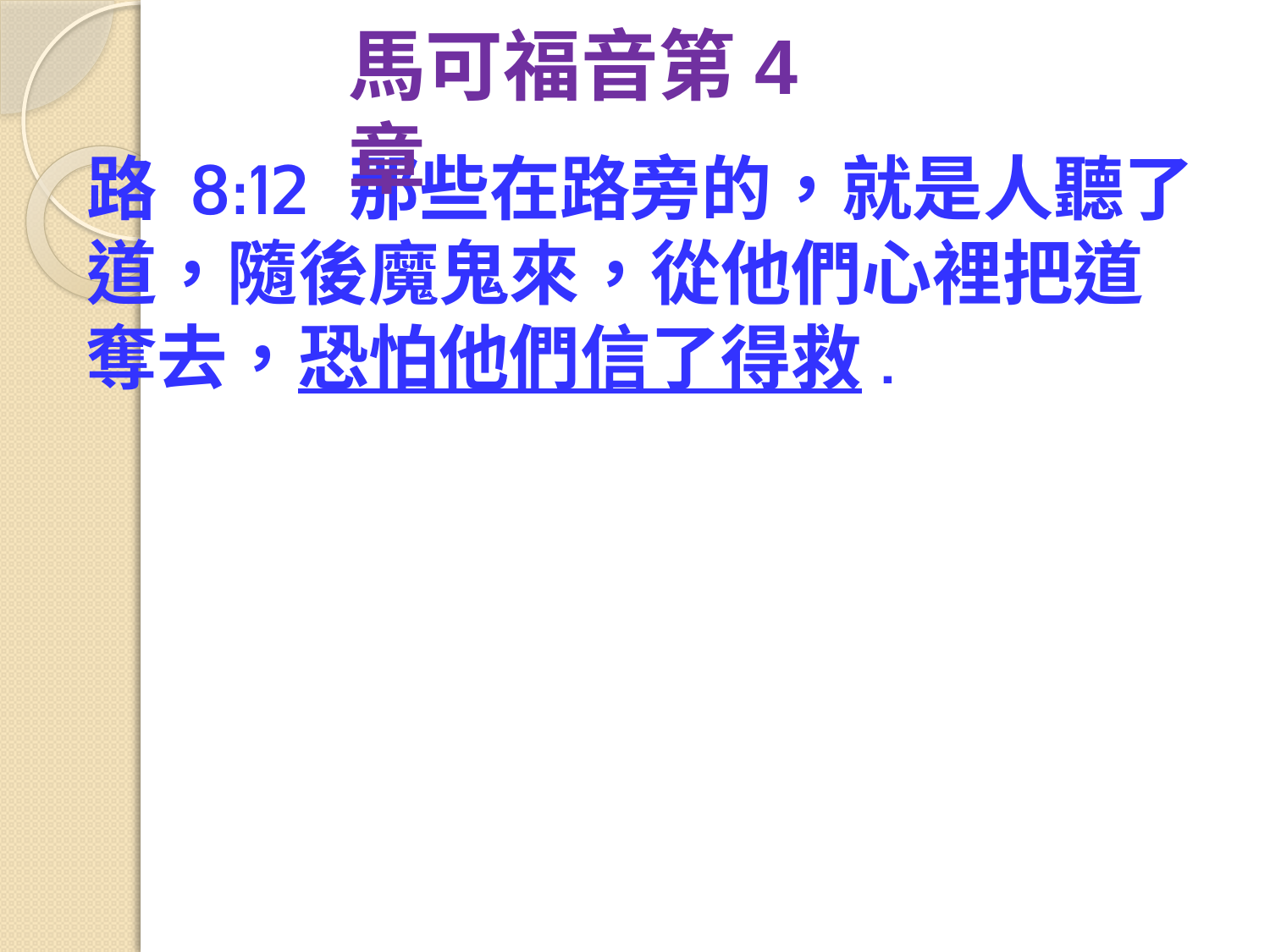

馬可福音第4章
路 8:12 那些在路旁的，就是人聽了道，隨後魔鬼來，從他們心裡把道奪去，恐怕他們信了得救.